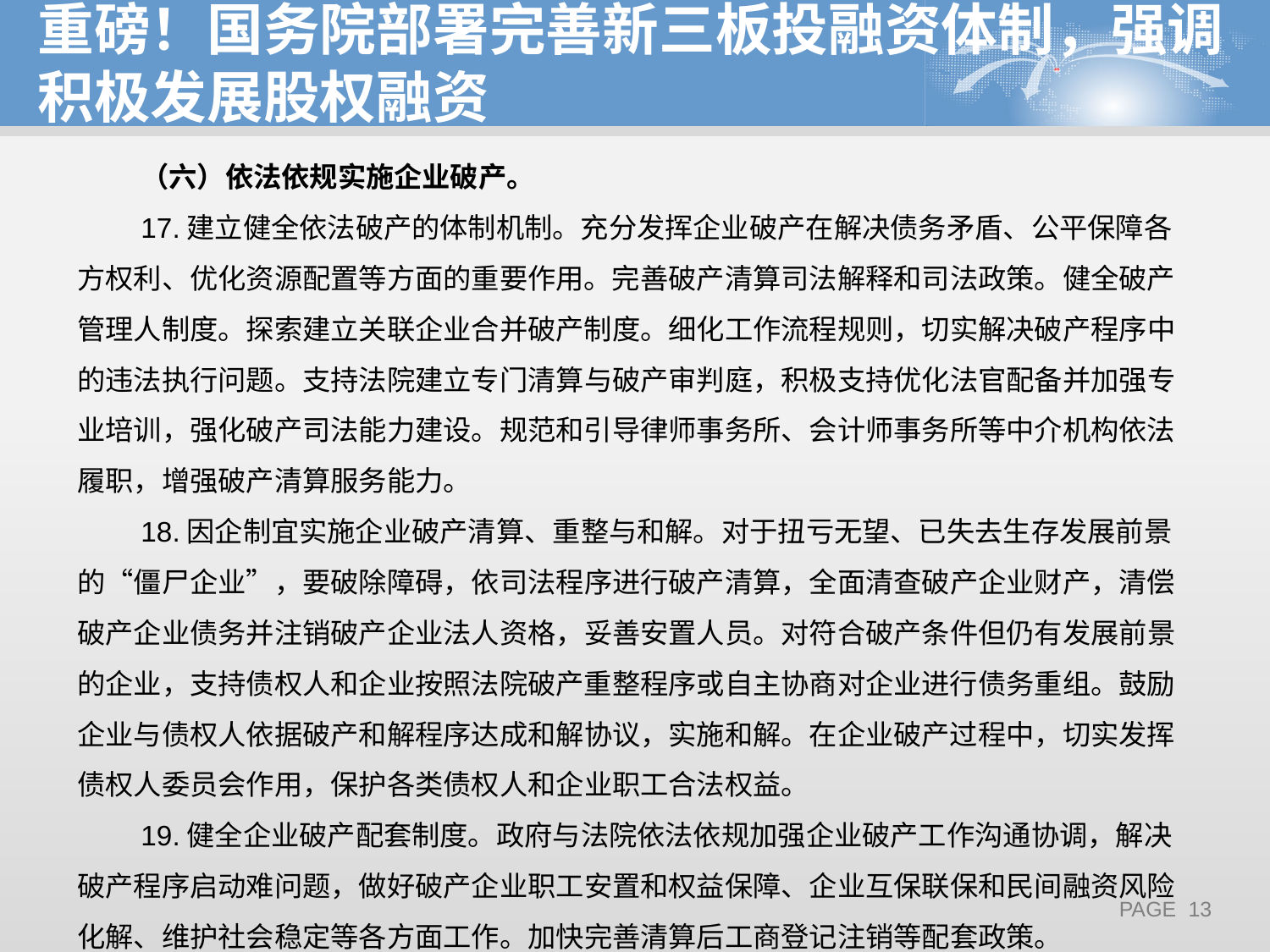

重磅！国务院部署完善新三板投融资体制，强调积极发展股权融资
（六）依法依规实施企业破产。
17.建立健全依法破产的体制机制。充分发挥企业破产在解决债务矛盾、公平保障各方权利、优化资源配置等方面的重要作用。完善破产清算司法解释和司法政策。健全破产管理人制度。探索建立关联企业合并破产制度。细化工作流程规则，切实解决破产程序中的违法执行问题。支持法院建立专门清算与破产审判庭，积极支持优化法官配备并加强专业培训，强化破产司法能力建设。规范和引导律师事务所、会计师事务所等中介机构依法履职，增强破产清算服务能力。
18.因企制宜实施企业破产清算、重整与和解。对于扭亏无望、已失去生存发展前景的“僵尸企业”，要破除障碍，依司法程序进行破产清算，全面清查破产企业财产，清偿破产企业债务并注销破产企业法人资格，妥善安置人员。对符合破产条件但仍有发展前景的企业，支持债权人和企业按照法院破产重整程序或自主协商对企业进行债务重组。鼓励企业与债权人依据破产和解程序达成和解协议，实施和解。在企业破产过程中，切实发挥债权人委员会作用，保护各类债权人和企业职工合法权益。
19.健全企业破产配套制度。政府与法院依法依规加强企业破产工作沟通协调，解决破产程序启动难问题，做好破产企业职工安置和权益保障、企业互保联保和民间融资风险化解、维护社会稳定等各方面工作。加快完善清算后工商登记注销等配套政策。